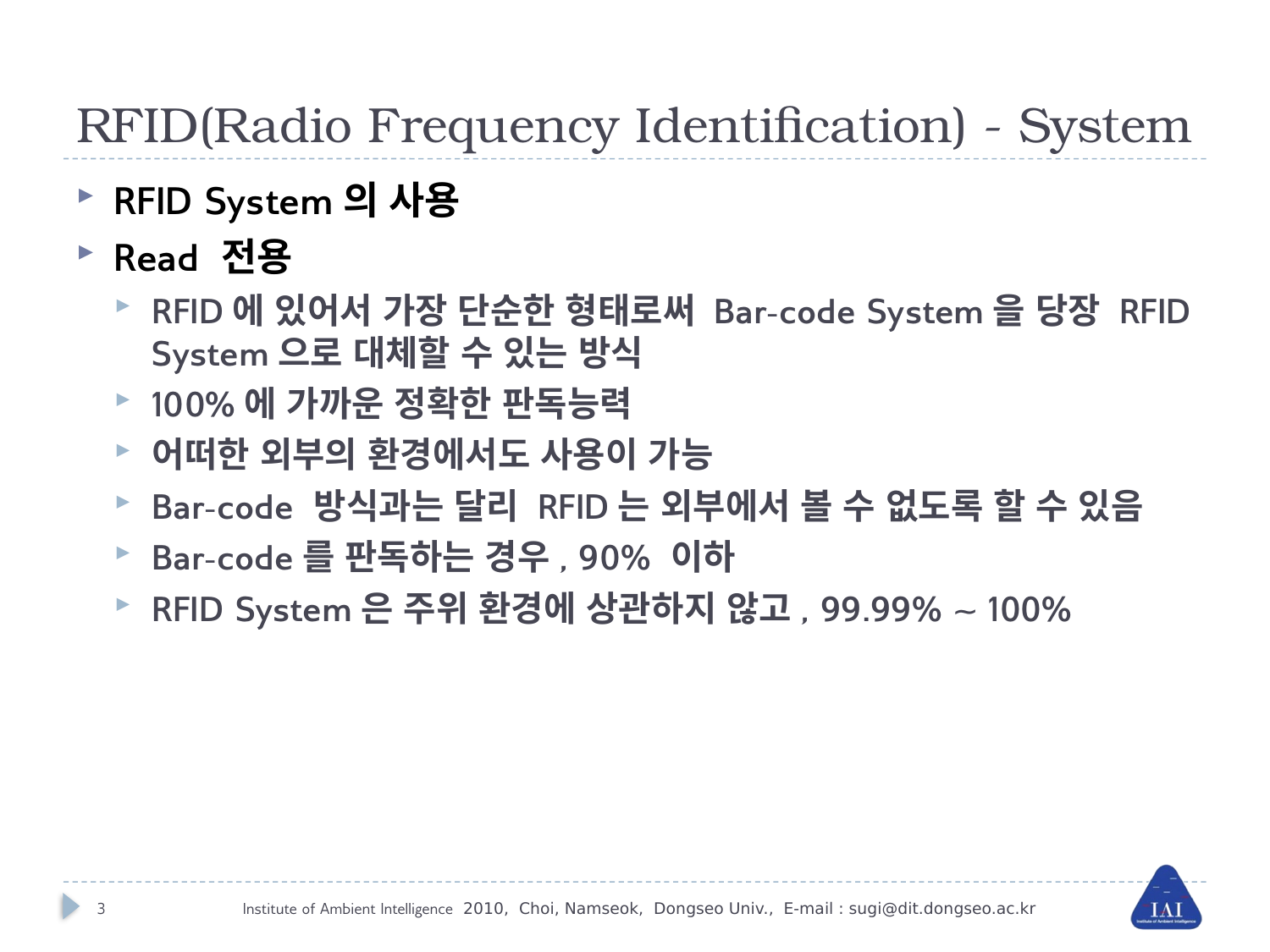

# RFID(Radio Frequency Identification) - System
RFID System의 사용
Read 전용
RFID에 있어서 가장 단순한 형태로써 Bar-code System을 당장 RFID System으로 대체할 수 있는 방식
100%에 가까운 정확한 판독능력
어떠한 외부의 환경에서도 사용이 가능
Bar-code 방식과는 달리 RFID는 외부에서 볼 수 없도록 할 수 있음
Bar-code를 판독하는 경우, 90% 이하
RFID System은 주위 환경에 상관하지 않고, 99.99% ~ 100%